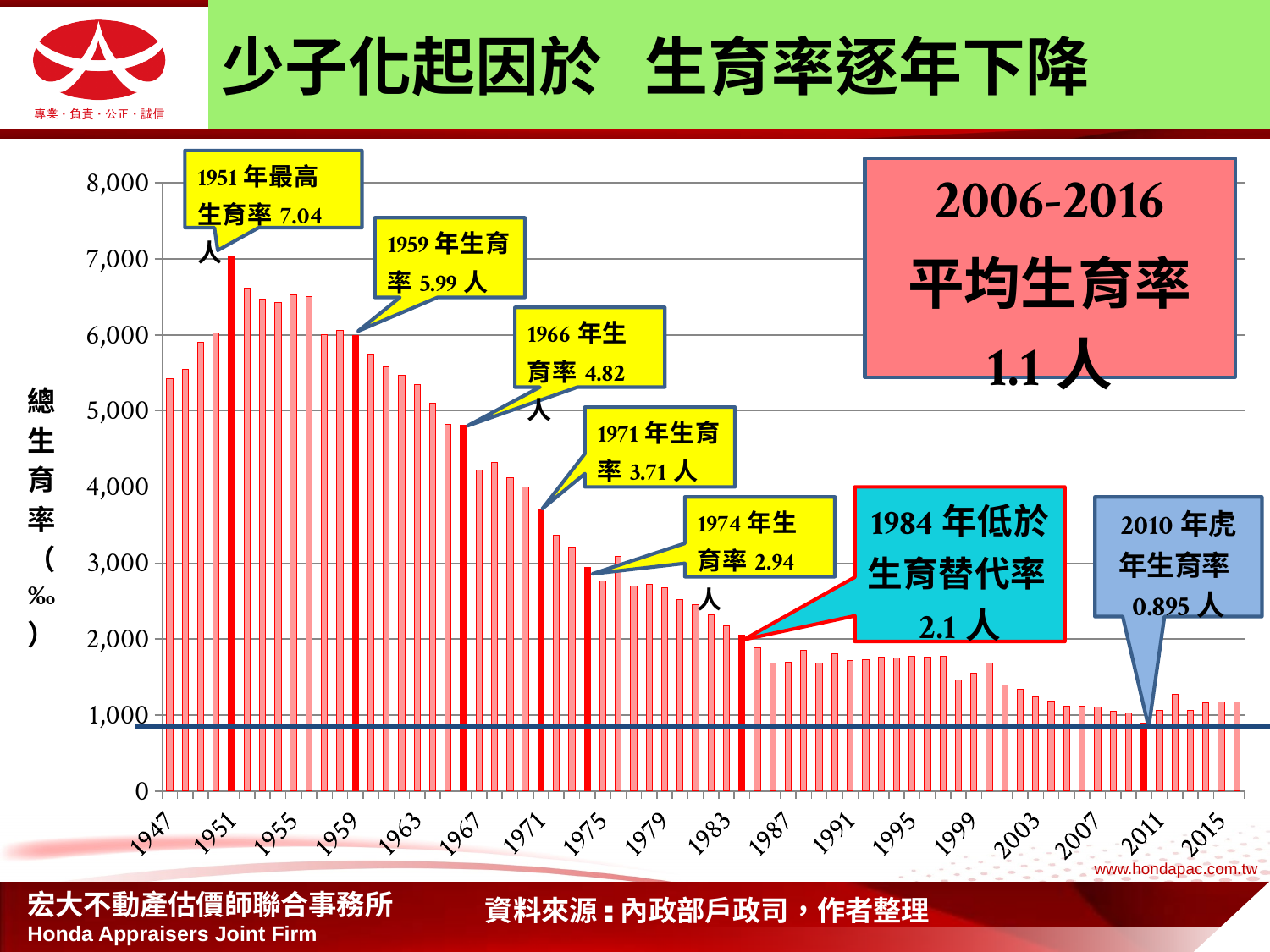

# 少子化起因於   生育率逐年下降

### Chart

| Category | 總生育率
（‰） |
|---|---|
| 1947 | 5425.0 |
| 1948 | 5550.0 |
| 1949 | 5900.0 |
| 1950 | 6030.0 |
| 1951 | 7040.0 |
| 1952 | 6615.0 |
| 1953 | 6470.0 |
| 1954 | 6425.0 |
| 1955 | 6530.0 |
| 1956 | 6505.0 |
| 1957 | 6000.0 |
| 1958 | 6055.0 |
| 1959 | 5990.0 |
| 1960 | 5750.0 |
| 1961 | 5585.0 |
| 1962 | 5465.0 |
| 1963 | 5350.0 |
| 1964 | 5100.0 |
| 1965 | 4825.0 |
| 1966 | 4815.0 |
| 1967 | 4220.0 |
| 1968 | 4325.0 |
| 1969 | 4120.0 |
| 1970 | 4000.0 |
| 1971 | 3705.0 |
| 1972 | 3365.0 |
| 1973 | 3210.0 |
| 1974 | 2940.0 |
| 1975 | 2765.0 |
| 1976 | 3085.0 |
| 1977 | 2700.0 |
| 1978 | 2715.0 |
| 1979 | 2670.0 |
| 1980 | 2515.0 |
| 1981 | 2455.0 |
| 1982 | 2320.0 |
| 1983 | 2170.0 |
| 1984 | 2055.0 |
| 1985 | 1880.0 |
| 1986 | 1680.0 |
| 1987 | 1700.0 |
| 1988 | 1855.0 |
| 1989 | 1680.0 |
| 1990 | 1810.0 |
| 1991 | 1720.0 |
| 1992 | 1730.0 |
| 1993 | 1760.0 |
| 1994 | 1755.0 |
| 1995 | 1775.0 |
| 1996 | 1760.0 |
| 1997 | 1770.0 |
| 1998 | 1465.0 |
| 1999 | 1555.0 |
| 2000 | 1680.0 |
| 2001 | 1400.0 |
| 2002 | 1340.0 |
| 2003 | 1235.0 |
| 2004 | 1180.0 |
| 2005 | 1115.0 |
| 2006 | 1115.0 |
| 2007 | 1100.0 |
| 2008 | 1050.0 |
| 2009 | 1030.0 |
| 2010 | 895.0 |
| 2011 | 1065.0 |
| 2012 | 1270.0 |
| 2013 | 1065.0 |
| 2014 | 1165.0 |
| 2015 | 1175.0 |
| 2016 | 1170.0 |
資料來源:內政部戶政司，作者整理